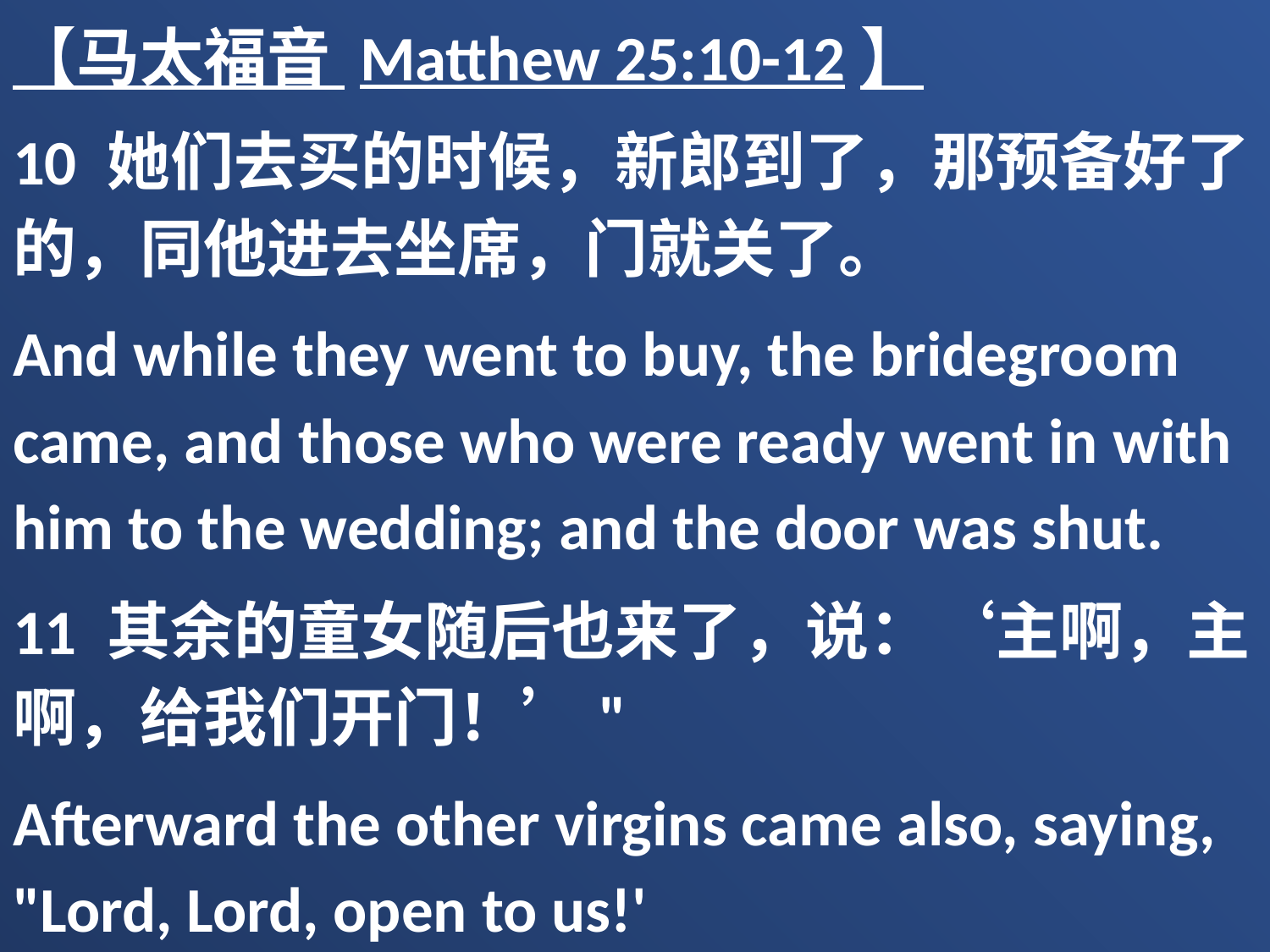

【马太福音 Matthew 25:10-12】
10 她们去买的时候，新郎到了，那预备好了的，同他进去坐席，门就关了。
And while they went to buy, the bridegroom came, and those who were ready went in with him to the wedding; and the door was shut.
11 其余的童女随后也来了，说：‘主啊，主啊，给我们开门！’"
Afterward the other virgins came also, saying, "Lord, Lord, open to us!'